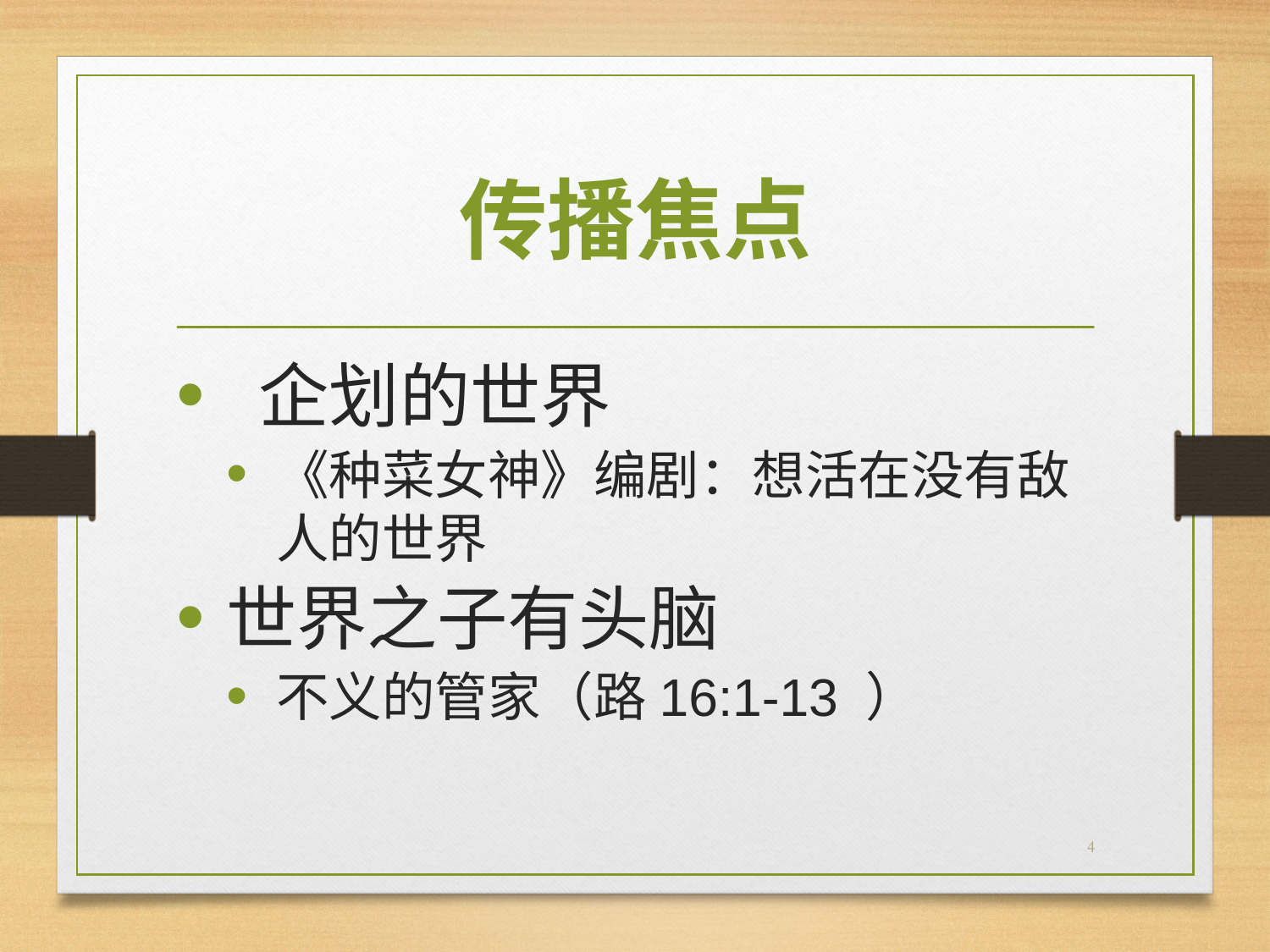

# 传播焦点
 企划的世界
《种菜女神》编剧：想活在没有敌人的世界
世界之子有头脑
不义的管家（路16:1-13 ）
4